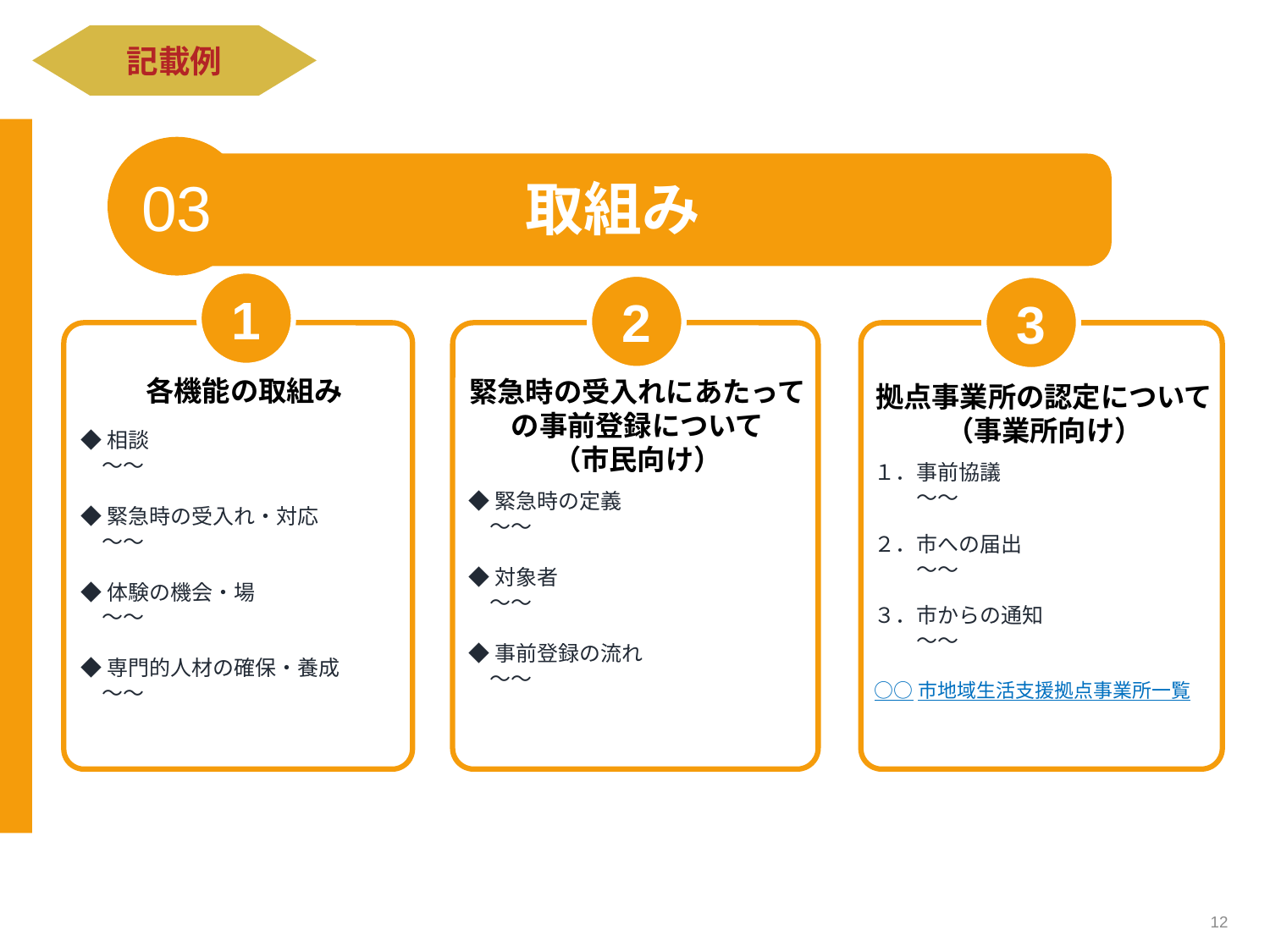

記載例

03

取組み
1
2
3

各機能の取組み
緊急時の受入れにあたっての事前登録について
（市民向け）
拠点事業所の認定について
（事業所向け）
◆相談
　～～

◆緊急時の受入れ・対応
　～～

◆体験の機会・場
　～～

◆専門的人材の確保・養成
　～～
１．事前協議
　　～～
２．市への届出
　　～～
３．市からの通知
　　～～

○○市地域生活支援拠点事業所一覧
◆緊急時の定義
　～～

◆対象者
　～～

◆事前登録の流れ
　～～

12